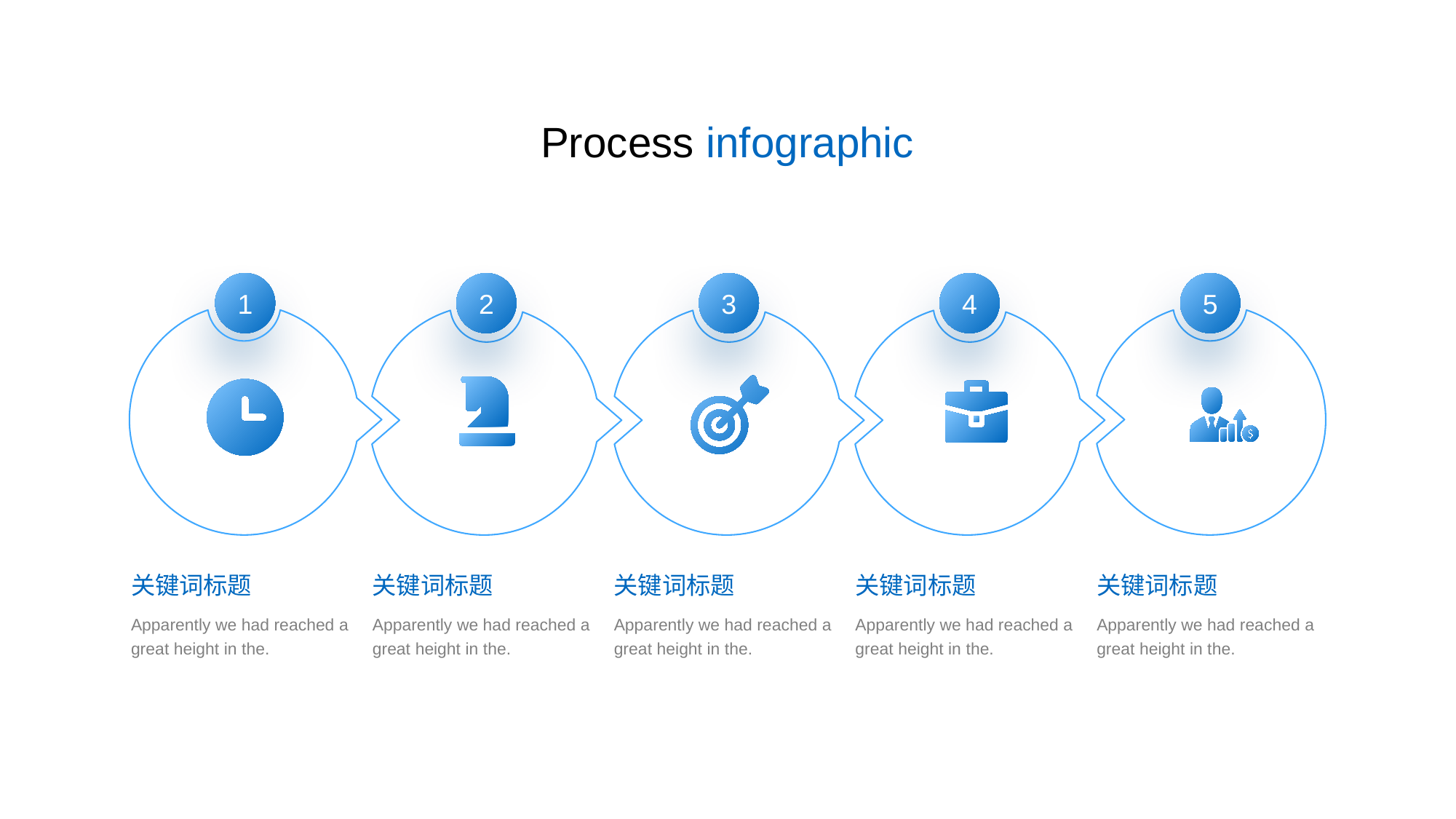

Process infographic
1
2
3
4
5

关键词标题
关键词标题
关键词标题
关键词标题
关键词标题
Apparently we had reached a great height in the.
Apparently we had reached a great height in the.
Apparently we had reached a great height in the.
Apparently we had reached a great height in the.
Apparently we had reached a great height in the.